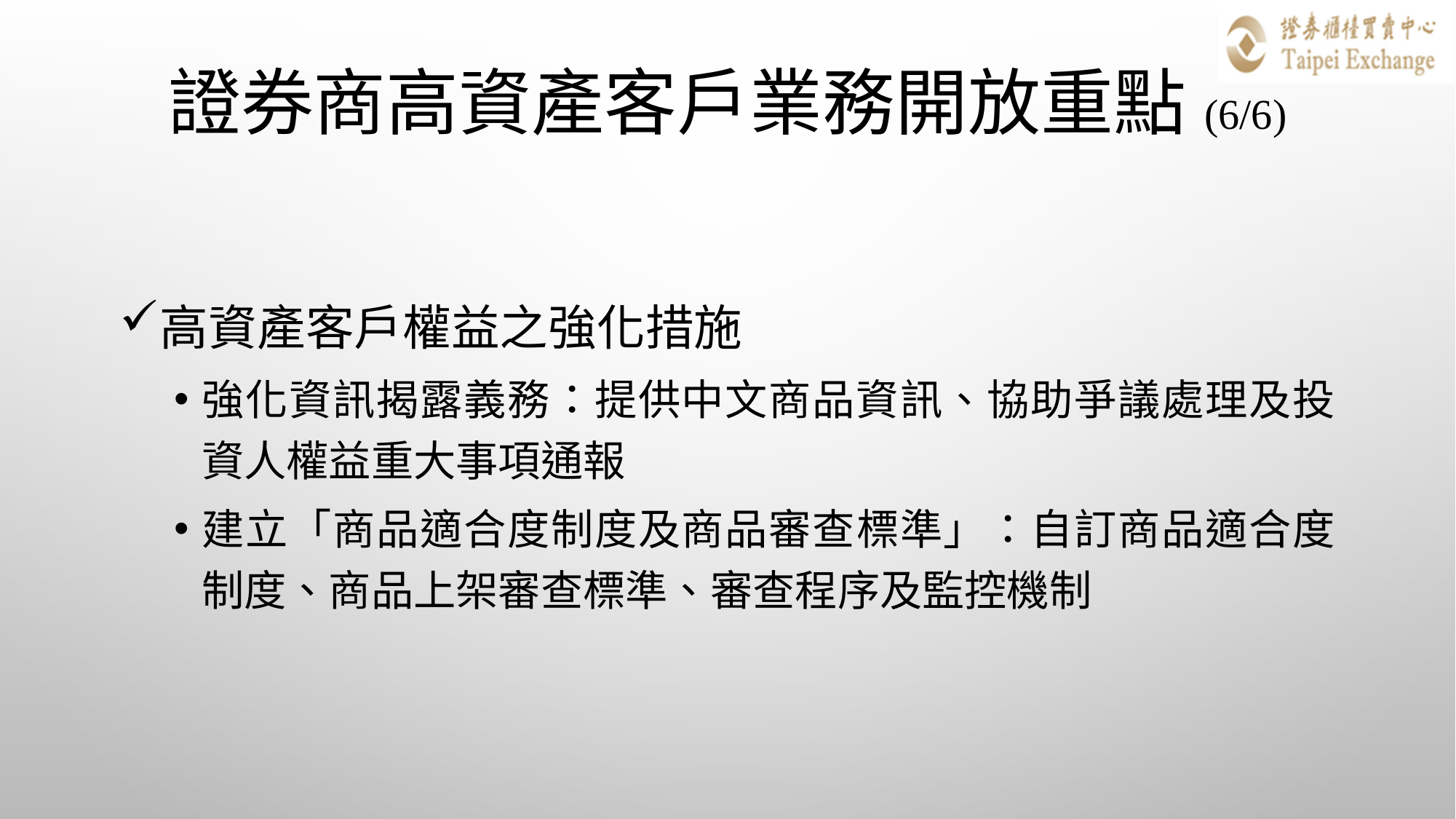

# 證券商高資產客戶業務開放重點(6/6)
高資產客戶權益之強化措施
強化資訊揭露義務：提供中文商品資訊、協助爭議處理及投資人權益重大事項通報
建立「商品適合度制度及商品審查標準」：自訂商品適合度制度、商品上架審查標準、審查程序及監控機制